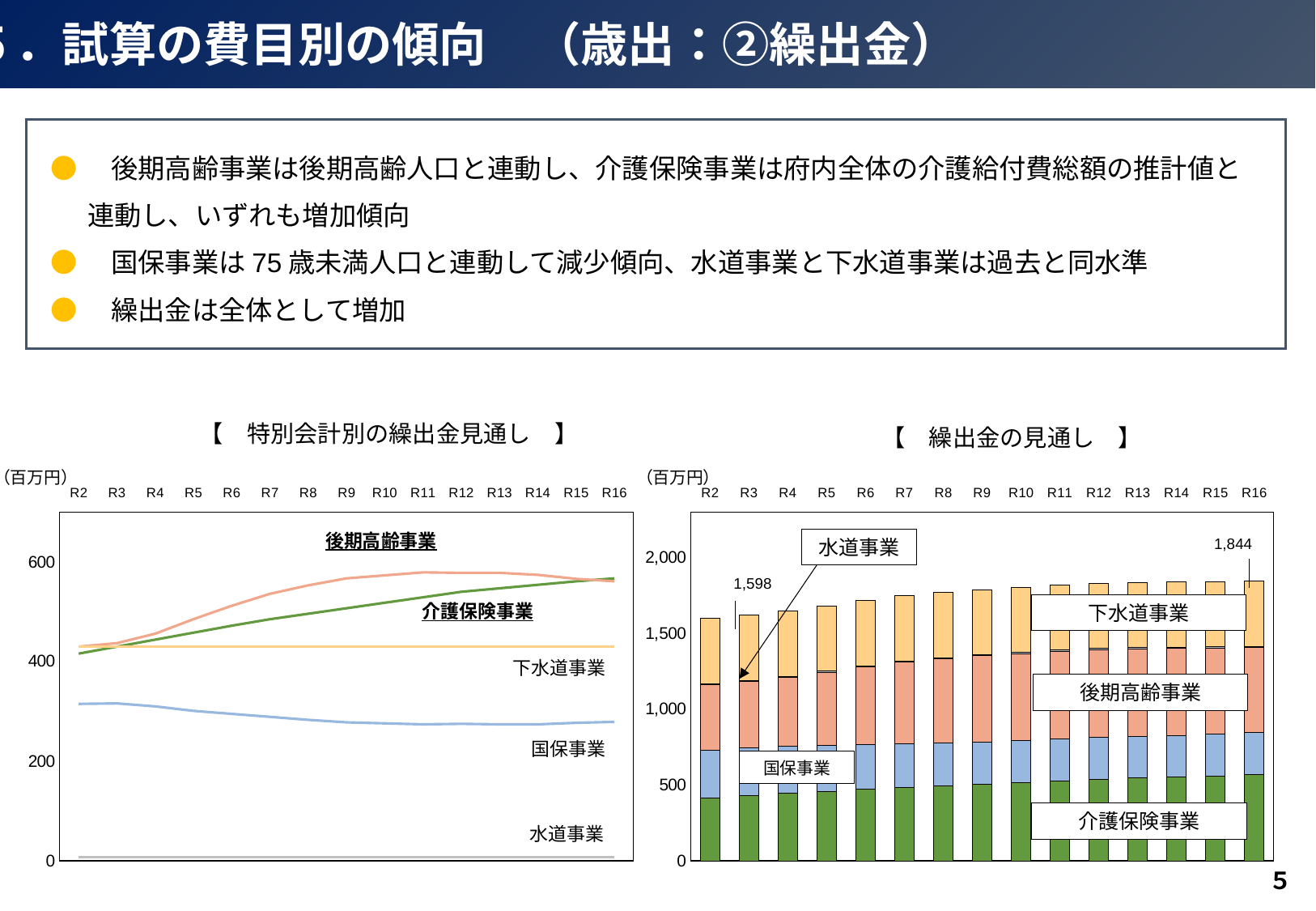

５．試算の費目別の傾向　（歳出：②繰出金）

●　後期高齢事業は後期高齢人口と連動し、介護保険事業は府内全体の介護給付費総額の推計値と
     連動し、いずれも増加傾向
●　国保事業は75歳未満人口と連動して減少傾向、水道事業と下水道事業は過去と同水準
●　繰出金は全体として増加
【　特別会計別の繰出金見通し　】
【　繰出金の見通し　】
（百万円）
（百万円）

### Chart

| Category | 介護 | 国保 | 後期高齢 | 水道 | 下水 |
|---|---|---|---|---|---|
| R2 | 416.0 | 315.0 | 430.0 | 7.0 | 430.0 |
| R3 | 430.0 | 316.0 | 437.0 | 7.0 | 430.0 |
| R4 | 444.0 | 310.0 | 456.0 | 7.0 | 430.0 |
| R5 | 458.0 | 301.0 | 485.0 | 7.0 | 430.0 |
| R6 | 472.0 | 295.0 | 512.0 | 7.0 | 430.0 |
| R7 | 485.0 | 289.0 | 536.0 | 7.0 | 430.0 |
| R8 | 496.0 | 283.0 | 553.0 | 7.0 | 430.0 |
| R9 | 507.0 | 278.0 | 567.0 | 7.0 | 430.0 |
| R10 | 518.0 | 276.0 | 573.0 | 7.0 | 430.0 |
| R11 | 529.0 | 274.0 | 579.0 | 7.0 | 430.0 |
| R12 | 540.0 | 275.0 | 578.0 | 7.0 | 430.0 |
| R13 | 547.0 | 274.0 | 578.0 | 7.0 | 430.0 |
| R14 | 554.0 | 274.0 | 574.0 | 7.0 | 430.0 |
| R15 | 561.0 | 277.0 | 566.0 | 7.0 | 430.0 |
| R16 | 567.0 | 279.0 | 561.0 | 7.0 | 430.0 |

### Chart

| Category | 介護 | 国保 | 後期高齢 | 水道 | 下水 |
|---|---|---|---|---|---|
| R2 | 416.0 | 315.0 | 430.0 | 7.0 | 430.0 |
| R3 | 430.0 | 316.0 | 437.0 | 7.0 | 430.0 |
| R4 | 444.0 | 310.0 | 456.0 | 7.0 | 430.0 |
| R5 | 458.0 | 301.0 | 485.0 | 7.0 | 430.0 |
| R6 | 472.0 | 295.0 | 512.0 | 7.0 | 430.0 |
| R7 | 485.0 | 289.0 | 536.0 | 7.0 | 430.0 |
| R8 | 496.0 | 283.0 | 553.0 | 7.0 | 430.0 |
| R9 | 507.0 | 278.0 | 567.0 | 7.0 | 430.0 |
| R10 | 518.0 | 276.0 | 573.0 | 7.0 | 430.0 |
| R11 | 529.0 | 274.0 | 579.0 | 7.0 | 430.0 |
| R12 | 540.0 | 275.0 | 578.0 | 7.0 | 430.0 |
| R13 | 547.0 | 274.0 | 578.0 | 7.0 | 430.0 |
| R14 | 554.0 | 274.0 | 574.0 | 7.0 | 430.0 |
| R15 | 561.0 | 277.0 | 566.0 | 7.0 | 430.0 |
| R16 | 567.0 | 279.0 | 561.0 | 7.0 | 430.0 |
後期高齢事業
1,844
水道事業
1,598
介護保険事業
下水道事業
下水道事業
後期高齢事業
国保事業
国保事業
介護保険事業
水道事業
５